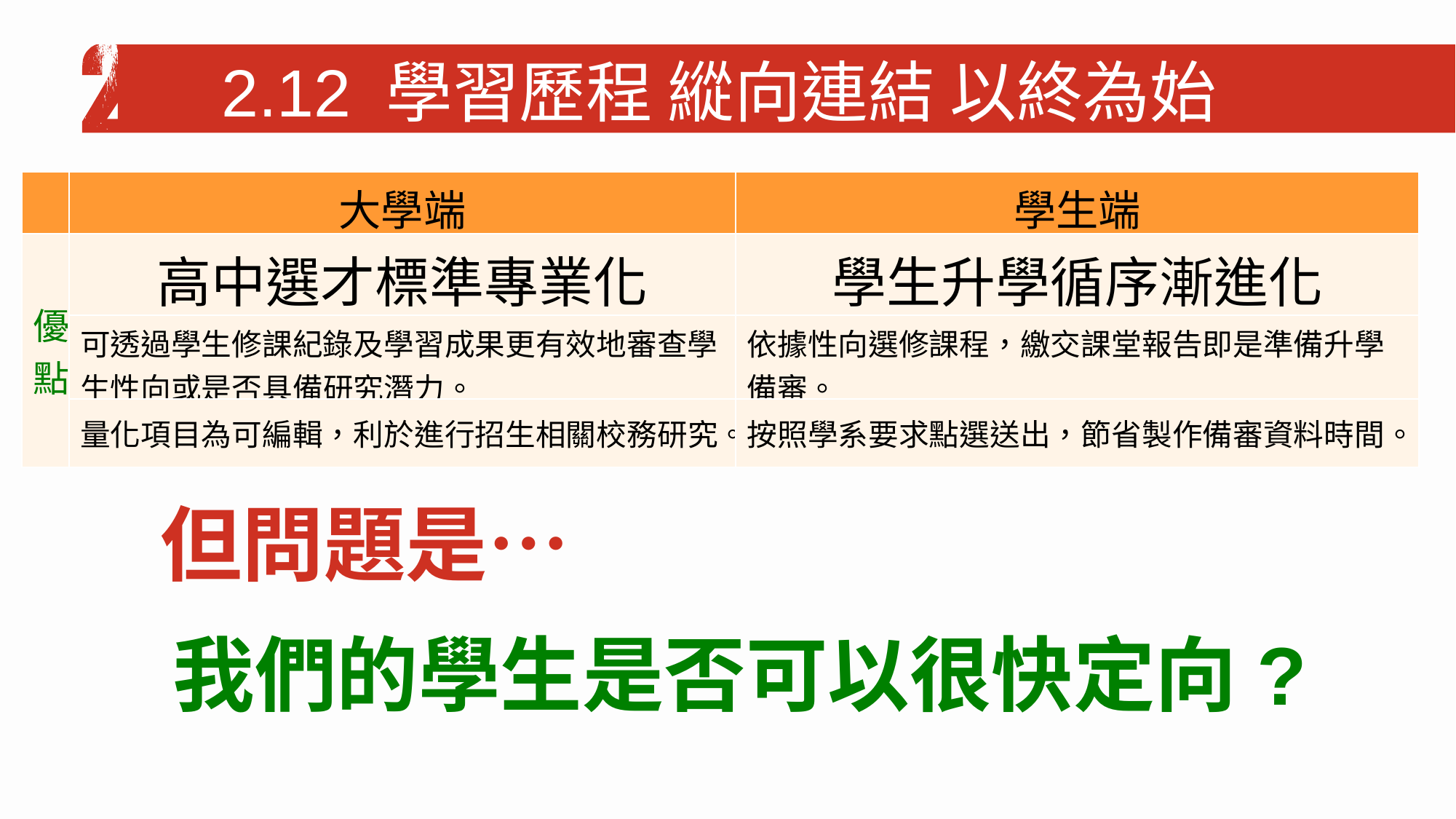

2.12 學習歷程 縱向連結 以終為始
|  | 大學端 | 學生端 |
| --- | --- | --- |
| 優點 | 高中選才標準專業化 | 學生升學循序漸進化 |
|  | 可透過學生修課紀錄及學習成果更有效地審查學生性向或是否具備研究潛力。 | 依據性向選修課程，繳交課堂報告即是準備升學備審。 |
|  | 量化項目為可編輯，利於進行招生相關校務研究。 | 按照學系要求點選送出，節省製作備審資料時間。 |
但問題是…
我們的學生是否可以很快定向?